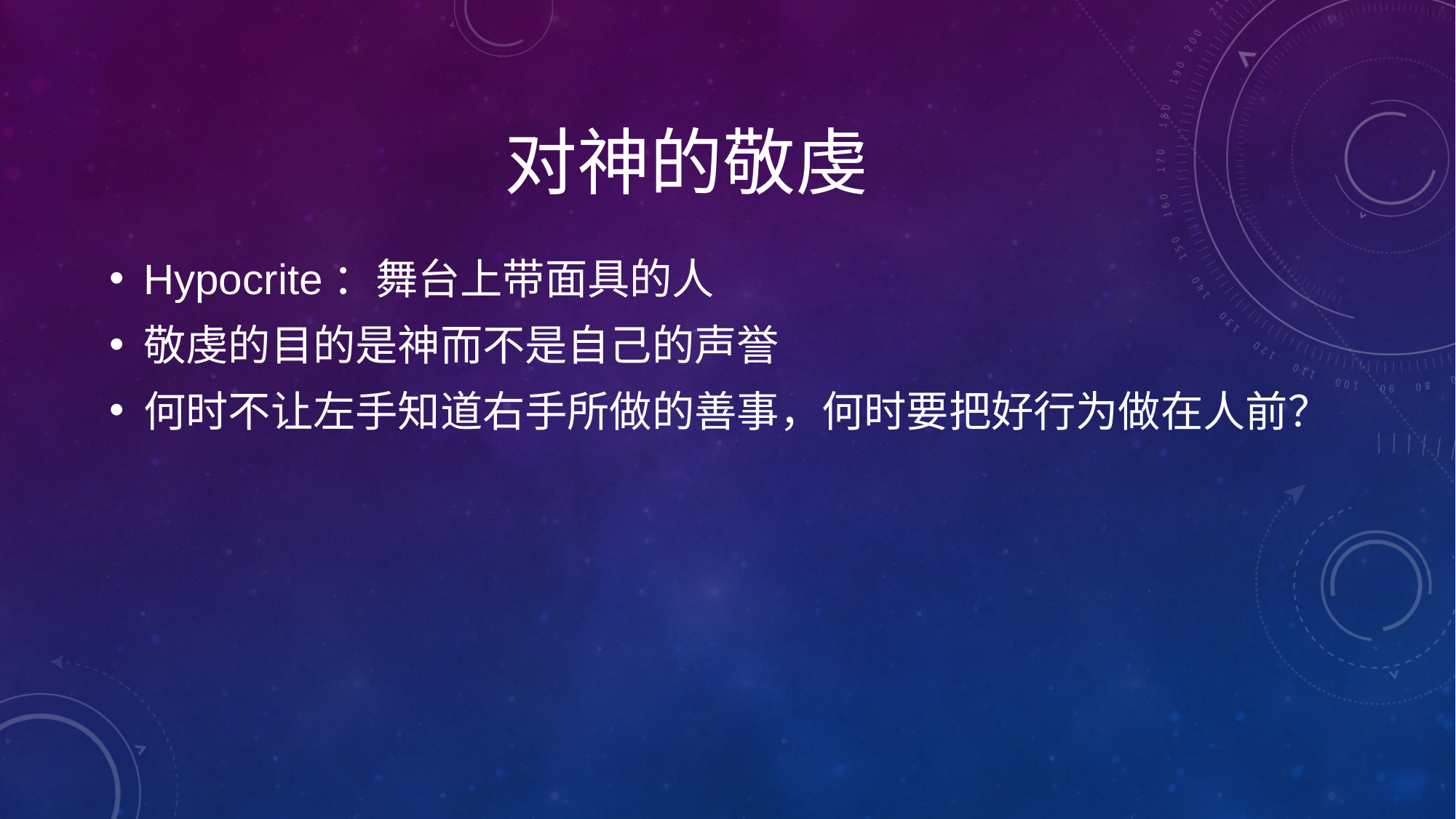

# 对神的敬虔
Hypocrite：舞台上带面具的人
敬虔的目的是神而不是自己的声誉
何时不让左手知道右手所做的善事，何时要把好行为做在人前？